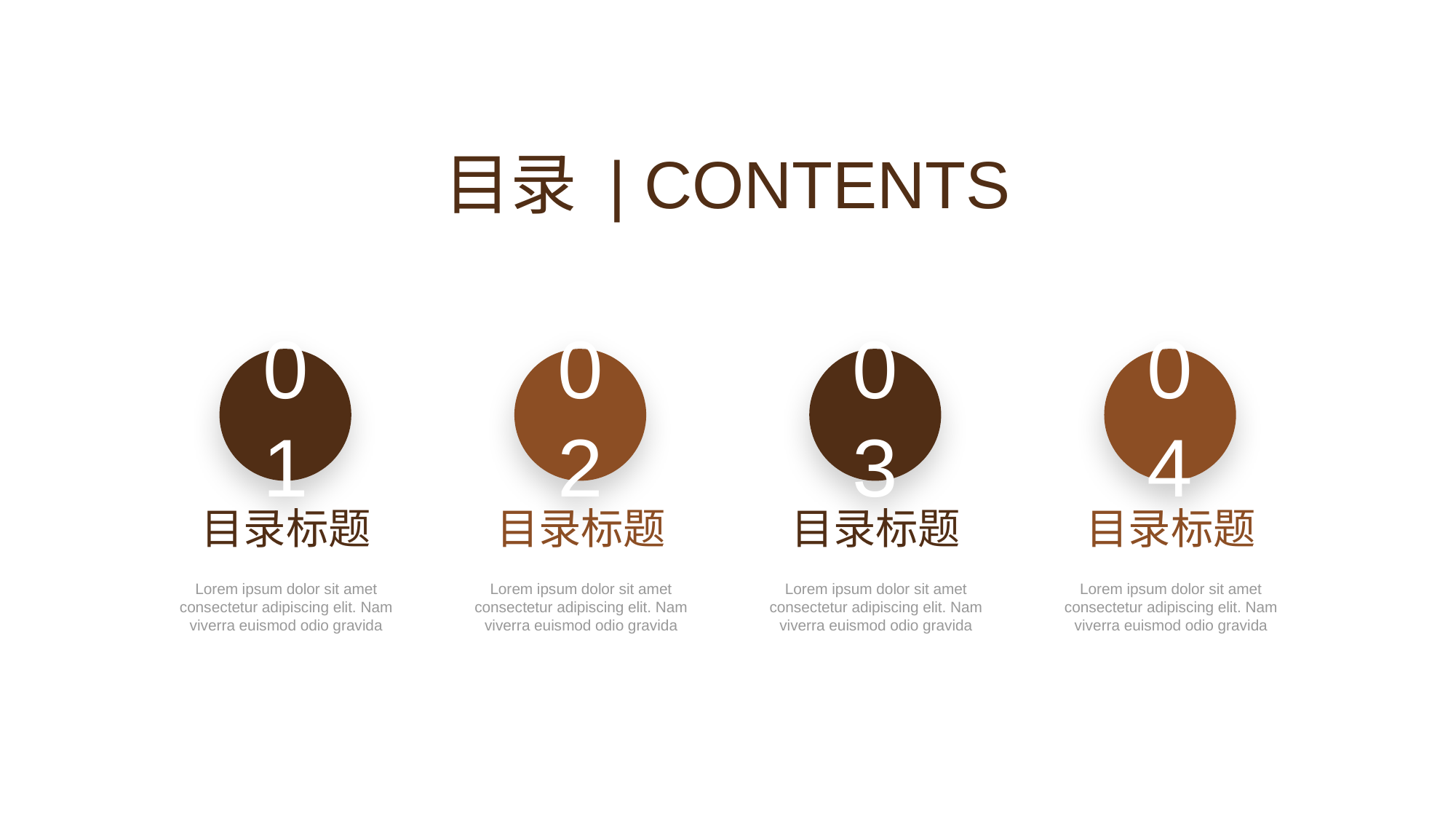

目录 | CONTENTS
01
02
03
04
目录标题
目录标题
目录标题
目录标题
Lorem ipsum dolor sit amet consectetur adipiscing elit. Nam viverra euismod odio gravida
Lorem ipsum dolor sit amet consectetur adipiscing elit. Nam viverra euismod odio gravida
Lorem ipsum dolor sit amet consectetur adipiscing elit. Nam viverra euismod odio gravida
Lorem ipsum dolor sit amet consectetur adipiscing elit. Nam viverra euismod odio gravida